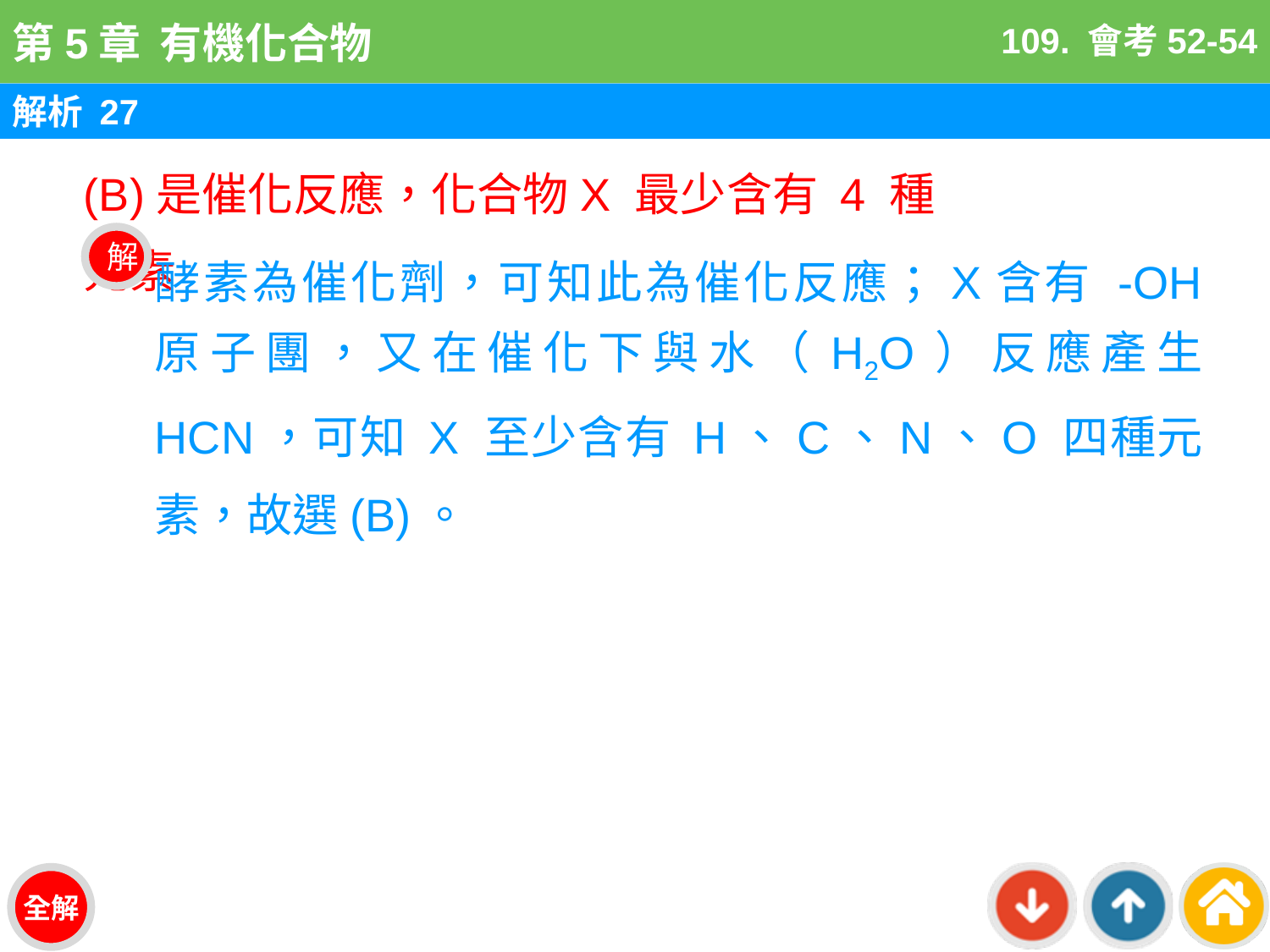

109. 會考52-54
解析 27
(B)是催化反應，化合物X 最少含有 4 種元素
酵素為催化劑，可知此為催化反應；X含有 -OH 原子團，又在催化下與水（H2O）反應產生 HCN，可知 X 至少含有 H、C、N、O 四種元素，故選(B)。
解
全解